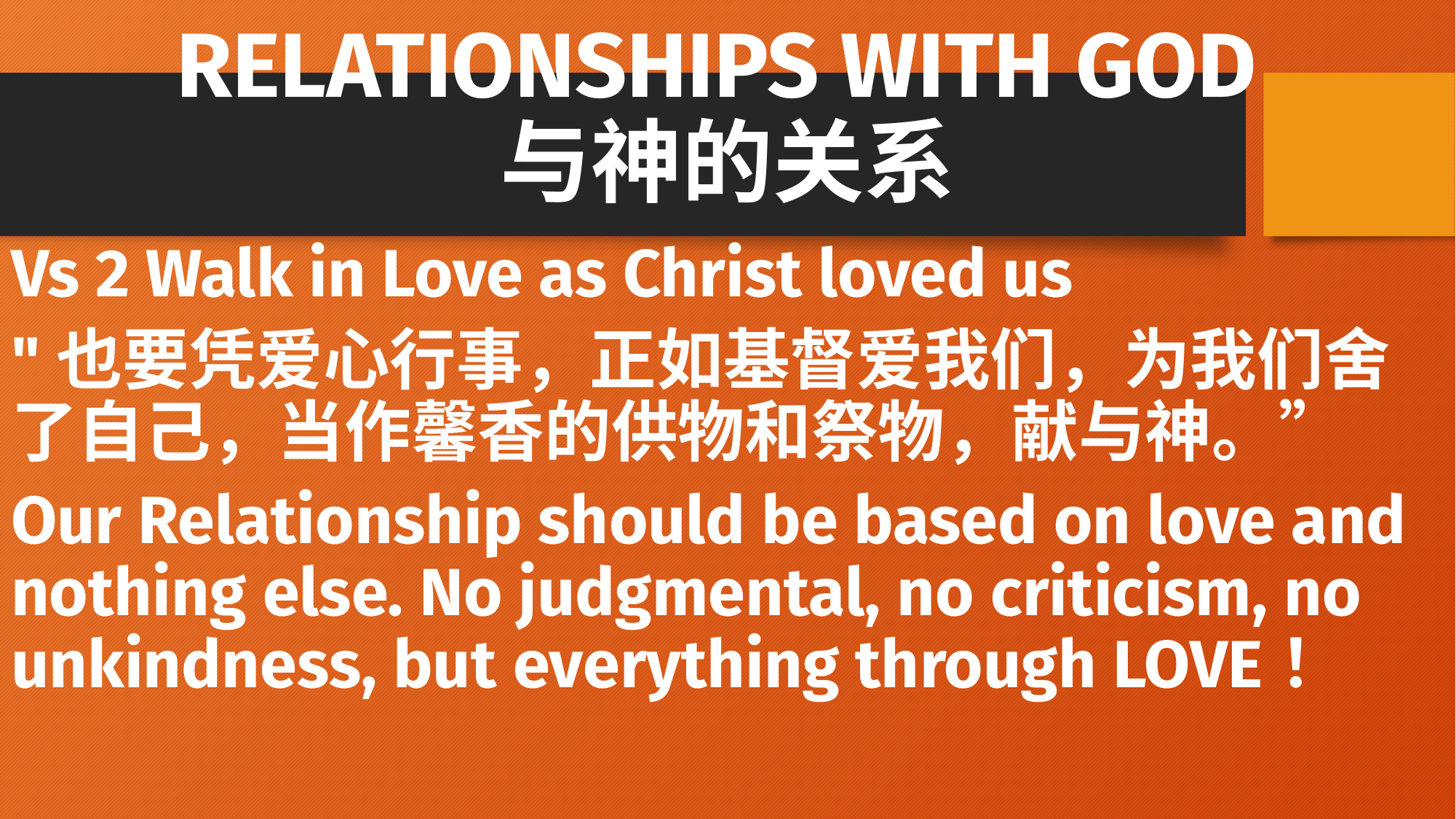

# RELATIONSHIPS WITH GOD 与神的关系
Vs 2 Walk in Love as Christ loved us
"也要凭爱心行事，正如基督爱我们，为我们舍了自己，当作馨香的供物和祭物，献与神。”
Our Relationship should be based on love and nothing else. No judgmental, no criticism, no unkindness, but everything through LOVE！